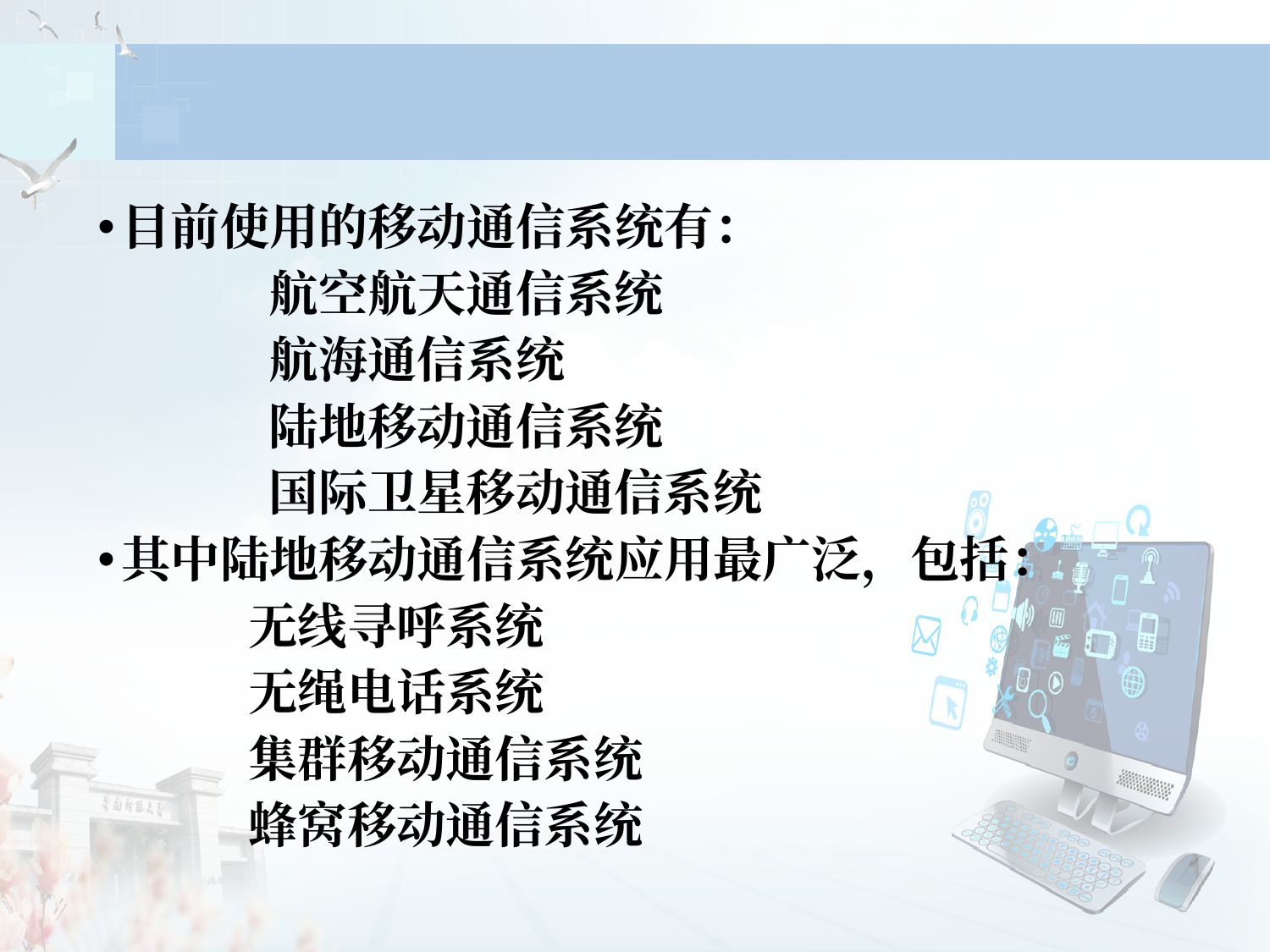

目前使用的移动通信系统有：
             航空航天通信系统
             航海通信系统
             陆地移动通信系统
             国际卫星移动通信系统
其中陆地移动通信系统应用最广泛，包括：
		无线寻呼系统
		无绳电话系统
		集群移动通信系统
		蜂窝移动通信系统